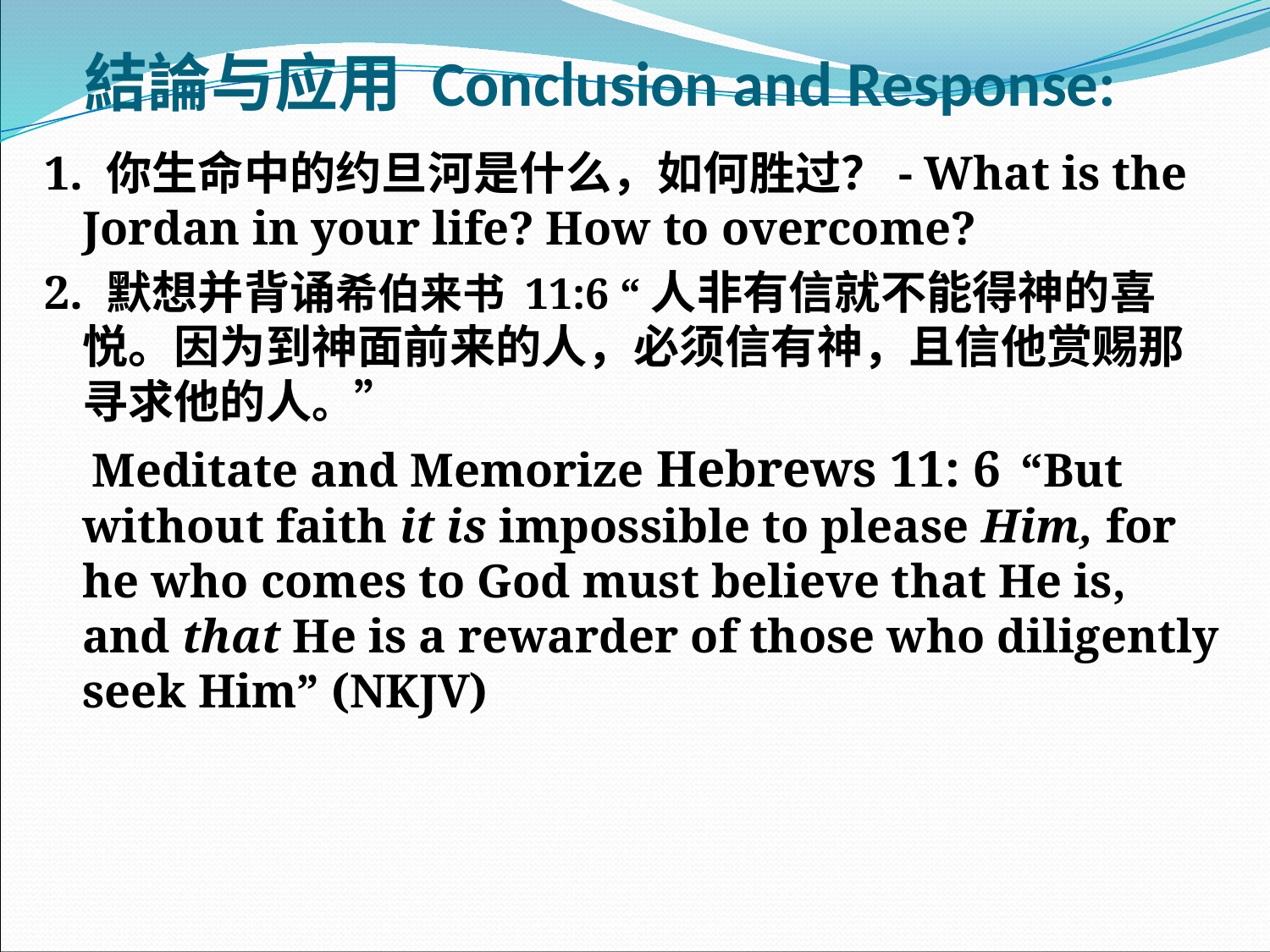

# 結論与应用 Conclusion and Response:
1. 你生命中的约旦河是什么，如何胜过？- What is the Jordan in your life? How to overcome?
2. 默想并背诵希伯来书 11:6 “人非有信就不能得神的喜悦。因为到神面前来的人，必须信有神，且信他赏赐那寻求他的人。”
    Meditate and Memorize Hebrews 11: 6  “But without faith it is impossible to please Him, for he who comes to God must believe that He is, and that He is a rewarder of those who diligently seek Him” (NKJV)